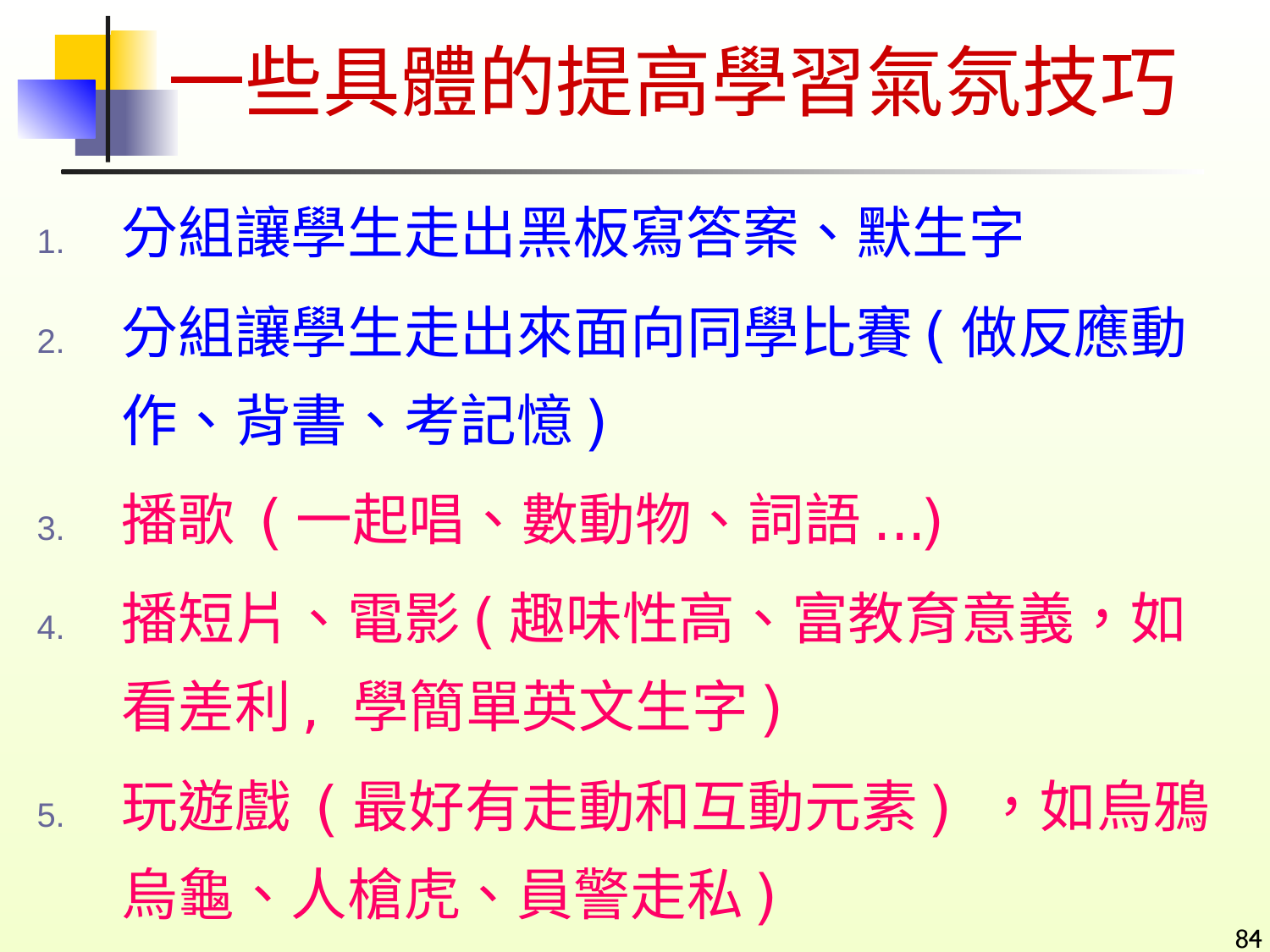

# 一些具體的提高學習氣氛技巧
分組讓學生走出黑板寫答案、默生字
分組讓學生走出來面向同學比賽(做反應動作、背書、考記憶)
播歌 (一起唱、數動物、詞語...)
播短片、電影(趣味性高、富教育意義，如看差利, 學簡單英文生字)
玩遊戲 (最好有走動和互動元素) ，如烏鴉烏龜、人槍虎、員警走私)
84